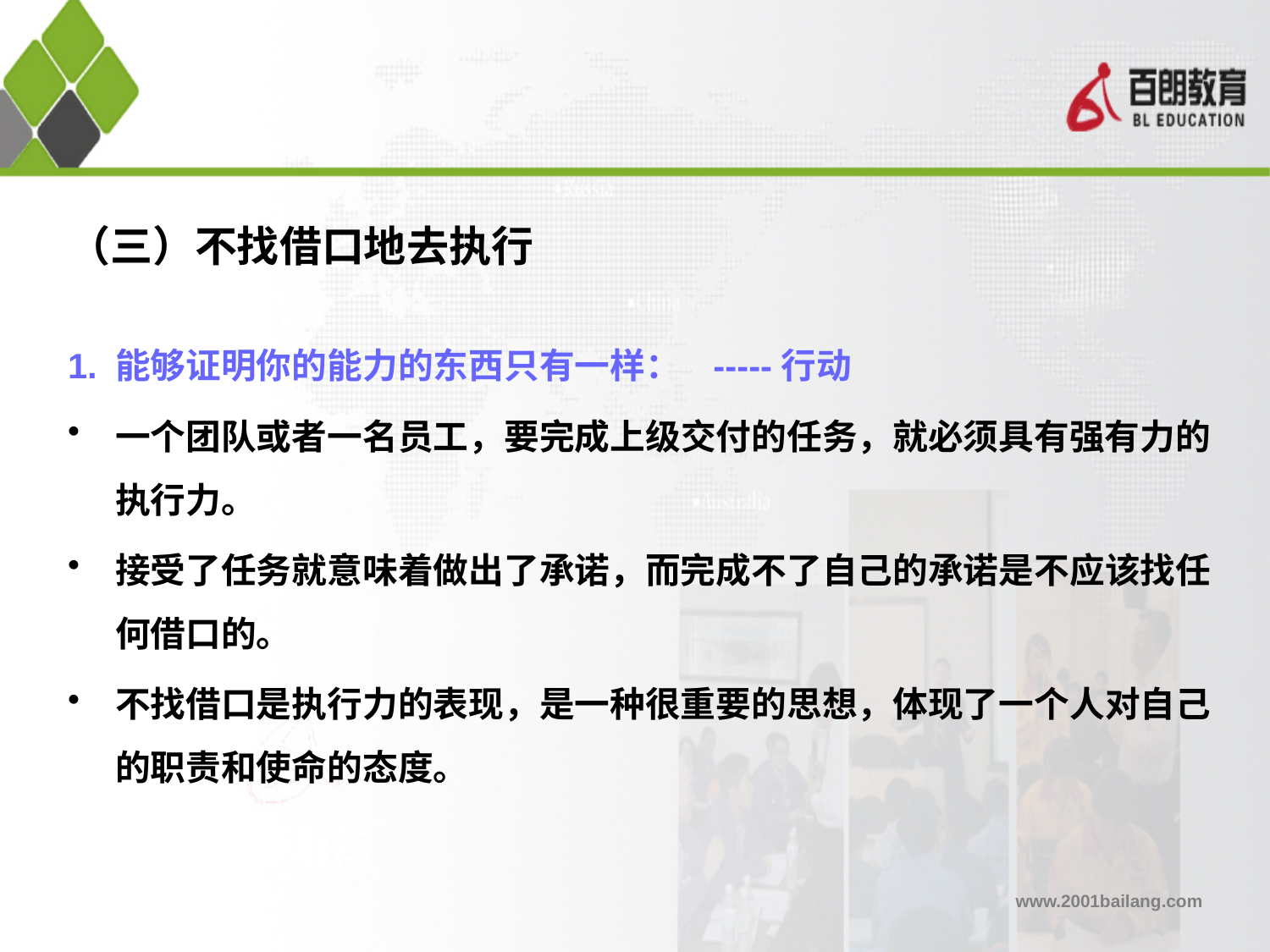

# （三）不找借口地去执行
1. 能够证明你的能力的东西只有一样：   -----行动
一个团队或者一名员工，要完成上级交付的任务，就必须具有强有力的执行力。
接受了任务就意味着做出了承诺，而完成不了自己的承诺是不应该找任何借口的。
不找借口是执行力的表现，是一种很重要的思想，体现了一个人对自己的职责和使命的态度。